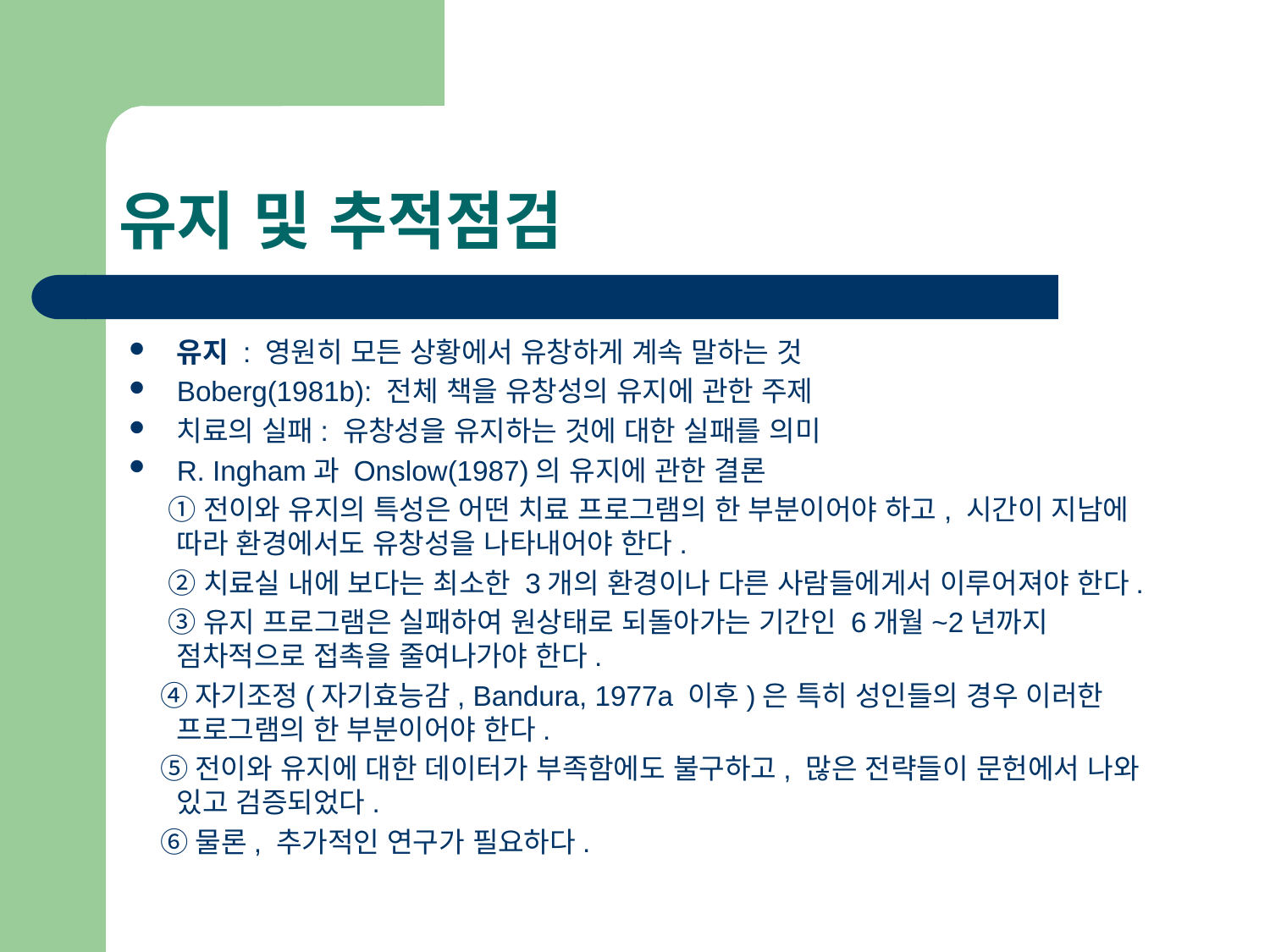

# 유지 및 추적점검
유지 : 영원히 모든 상황에서 유창하게 계속 말하는 것
Boberg(1981b): 전체 책을 유창성의 유지에 관한 주제
치료의 실패: 유창성을 유지하는 것에 대한 실패를 의미
R. Ingham과 Onslow(1987)의 유지에 관한 결론
     ①전이와 유지의 특성은 어떤 치료 프로그램의 한 부분이어야 하고, 시간이 지남에 따라 환경에서도 유창성을 나타내어야 한다.
     ②치료실 내에 보다는 최소한 3개의 환경이나 다른 사람들에게서 이루어져야 한다.
     ③유지 프로그램은 실패하여 원상태로 되돌아가는 기간인 6개월~2년까지 점차적으로 접촉을 줄여나가야 한다.
    ④자기조정(자기효능감, Bandura, 1977a 이후)은 특히 성인들의 경우 이러한 프로그램의 한 부분이어야 한다.
    ⑤전이와 유지에 대한 데이터가 부족함에도 불구하고, 많은 전략들이 문헌에서 나와 있고 검증되었다.
    ⑥물론, 추가적인 연구가 필요하다.